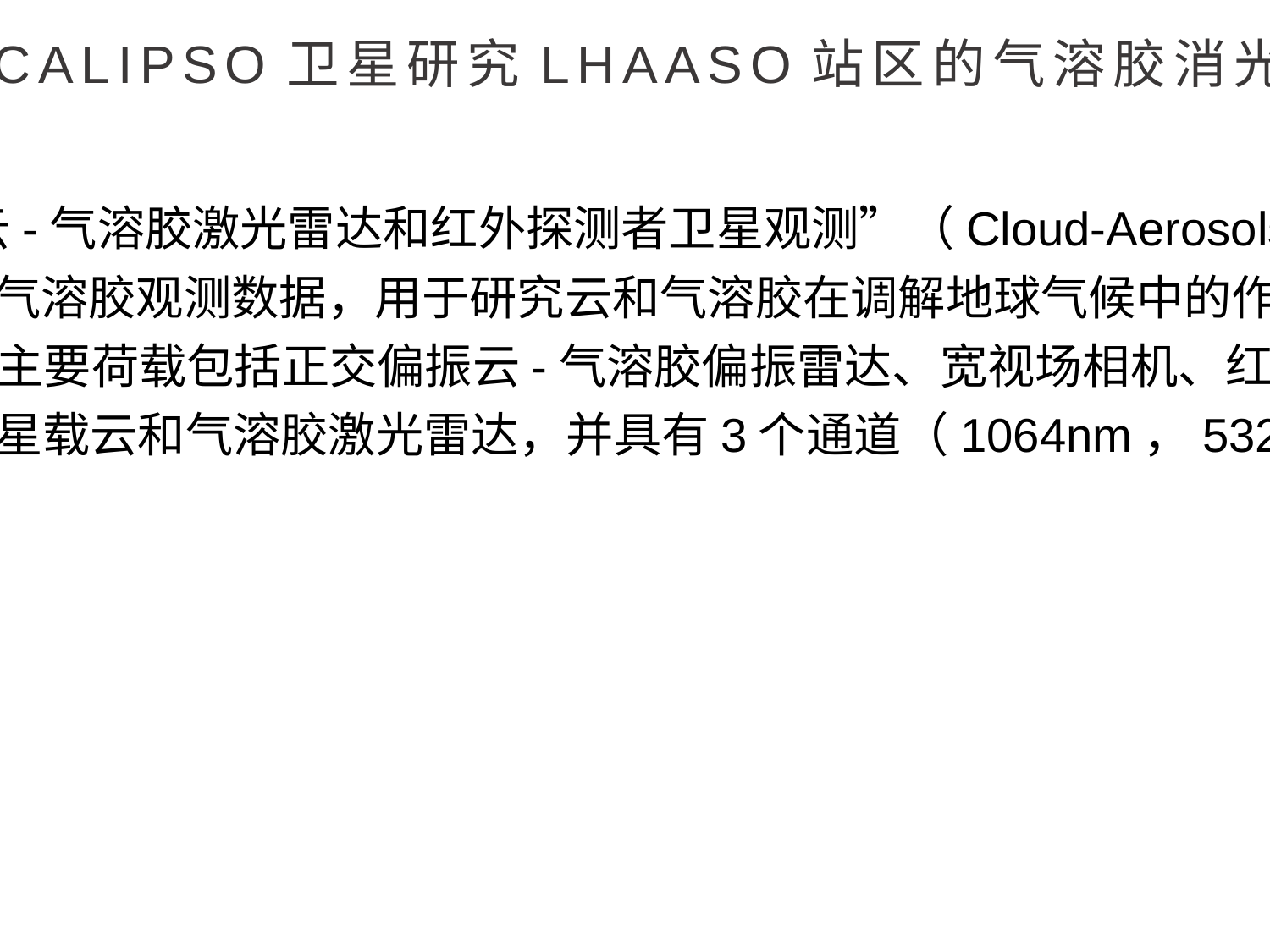

利用CALIPSO卫星研究LHAASO站区的气溶胶消光系数
NASA在1998年与法国国家航天中心CNES合作开始实施“云-气溶胶激光雷达和红外探测者卫星观测”（Cloud-Aerosols Lidar and Infrared Pathfinder Satellite Observations）计划。
主要任务：提供全球云和气溶胶观测数据，用于研究云和气溶胶在调解地球气候中的作用以及两者的相互作用。
2006年4月28日，CALIPSO卫星由Delta-II火箭发射升空。主要荷载包括正交偏振云-气溶胶偏振雷达、宽视场相机、红外成像辐射计。
CALIPOS采用偏振技术实现全球覆盖，是世界上首个应用型的星载云和气溶胶激光雷达，并具有3个通道（1064nm，532nm垂直和平行通道）